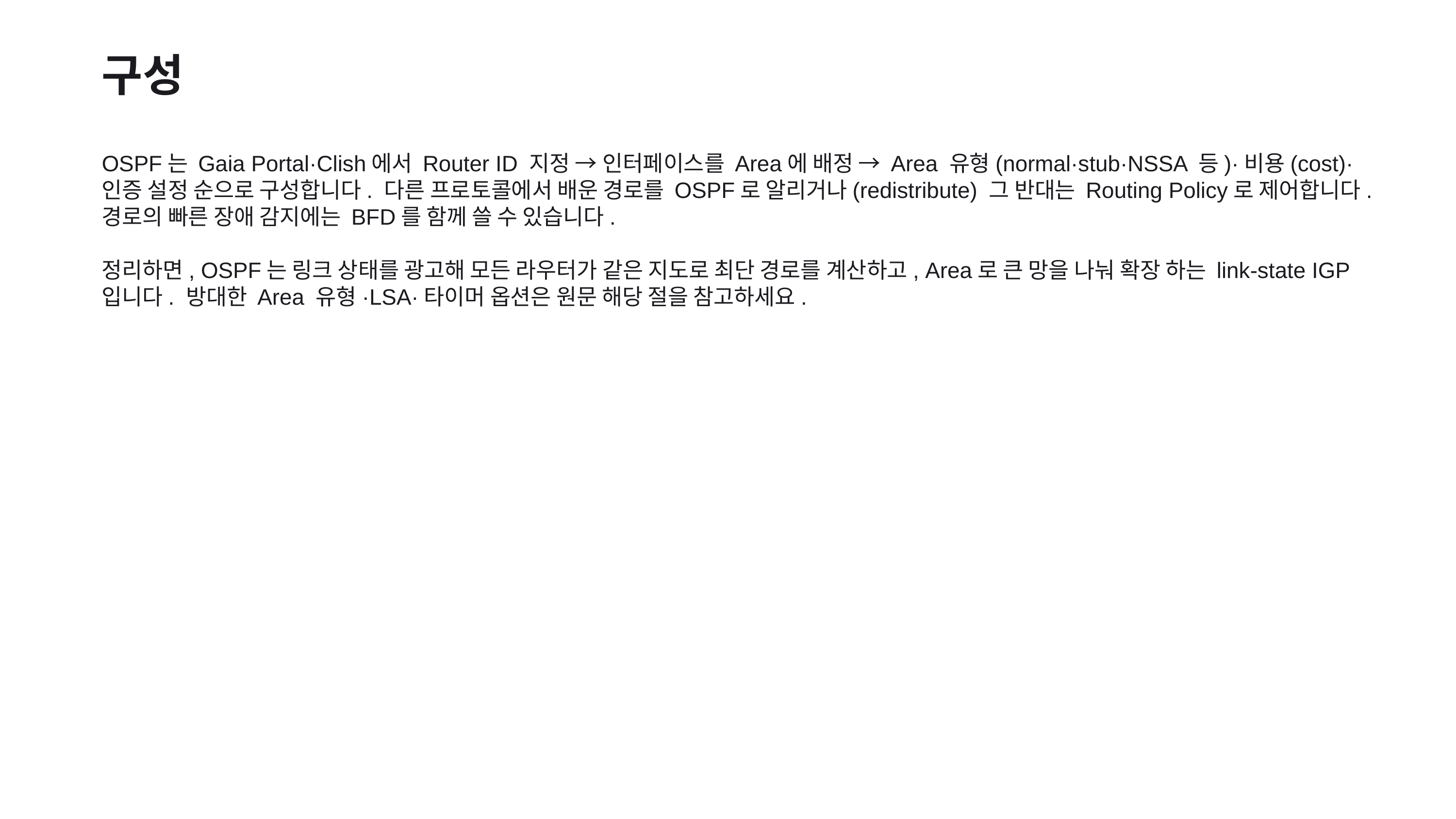

구성
OSPF는 Gaia Portal·Clish에서 Router ID 지정 → 인터페이스를 Area에 배정 → Area 유형(normal·stub·NSSA 등)·비용(cost)·인증 설정 순으로 구성합니다. 다른 프로토콜에서 배운 경로를 OSPF로 알리거나(redistribute) 그 반대는 Routing Policy로 제어합니다. 경로의 빠른 장애 감지에는 BFD를 함께 쓸 수 있습니다.

정리하면, OSPF는 링크 상태를 광고해 모든 라우터가 같은 지도로 최단 경로를 계산하고, Area로 큰 망을 나눠 확장 하는 link-state IGP입니다. 방대한 Area 유형·LSA·타이머 옵션은 원문 해당 절을 참고하세요.